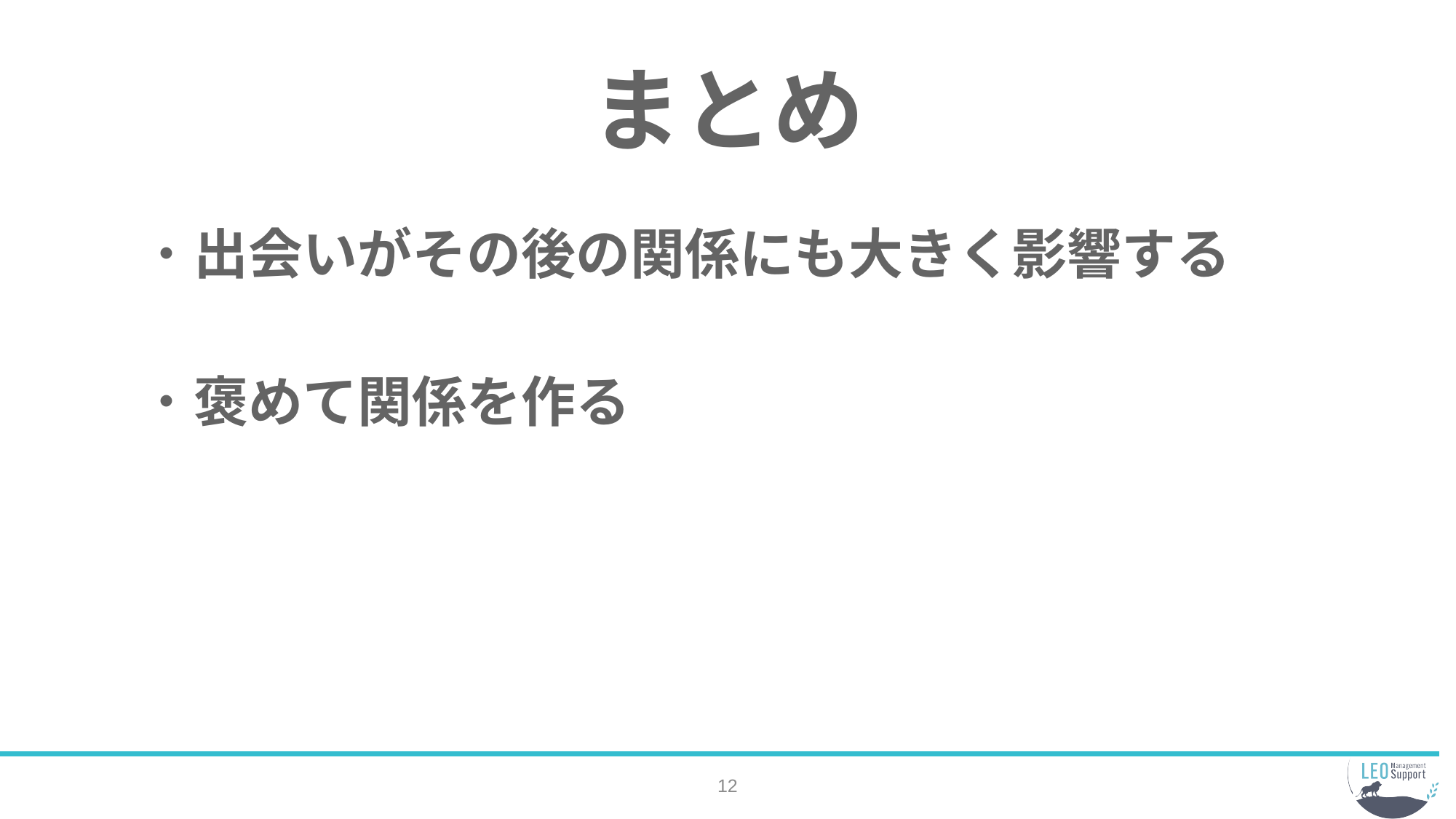

# まとめ
・出会いがその後の関係にも大きく影響する

・褒めて関係を作る
12